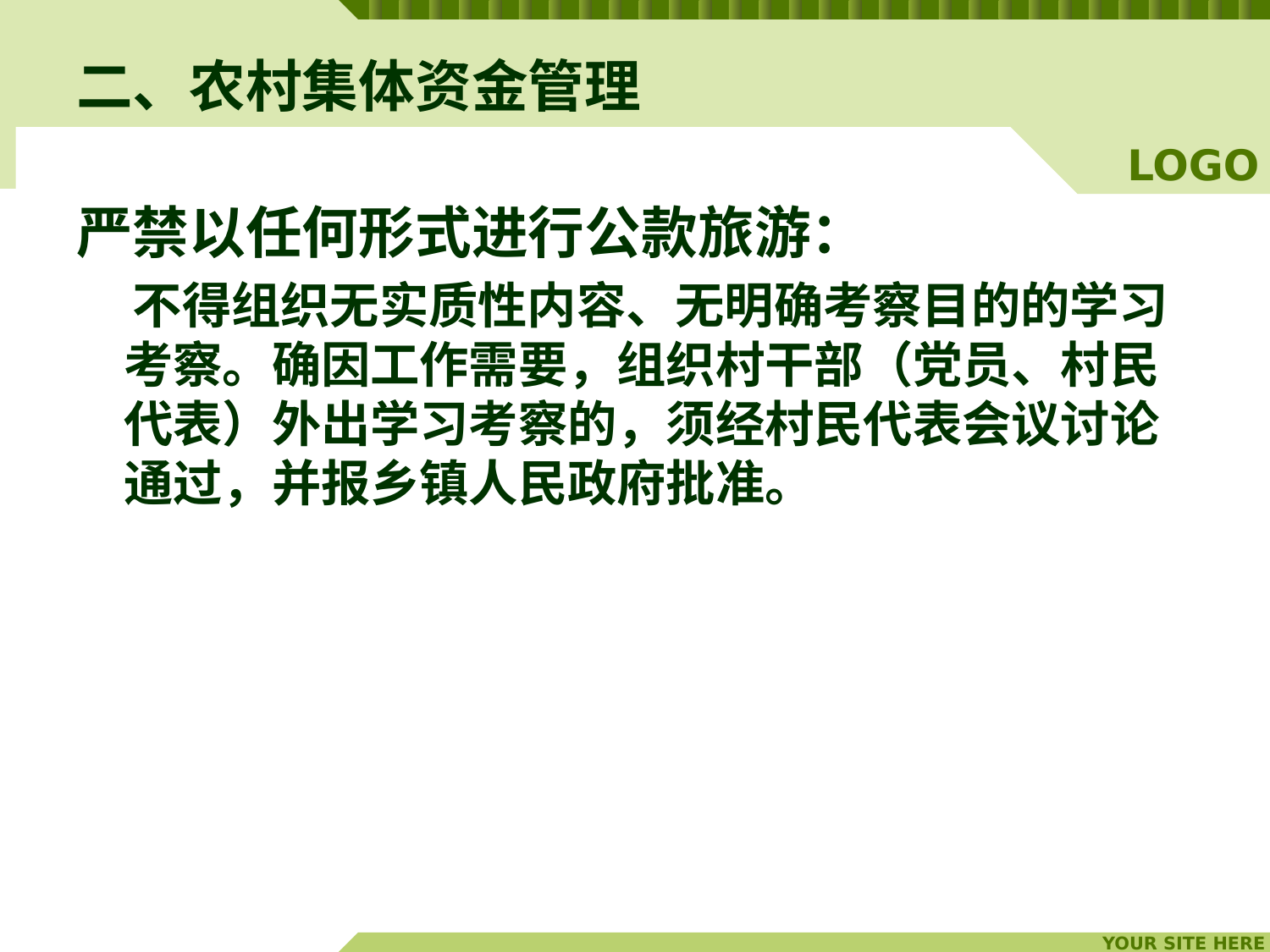

# 二、农村集体资金管理
严禁以任何形式进行公款旅游：
    不得组织无实质性内容、无明确考察目的的学习考察。确因工作需要，组织村干部（党员、村民代表）外出学习考察的，须经村民代表会议讨论通过，并报乡镇人民政府批准。